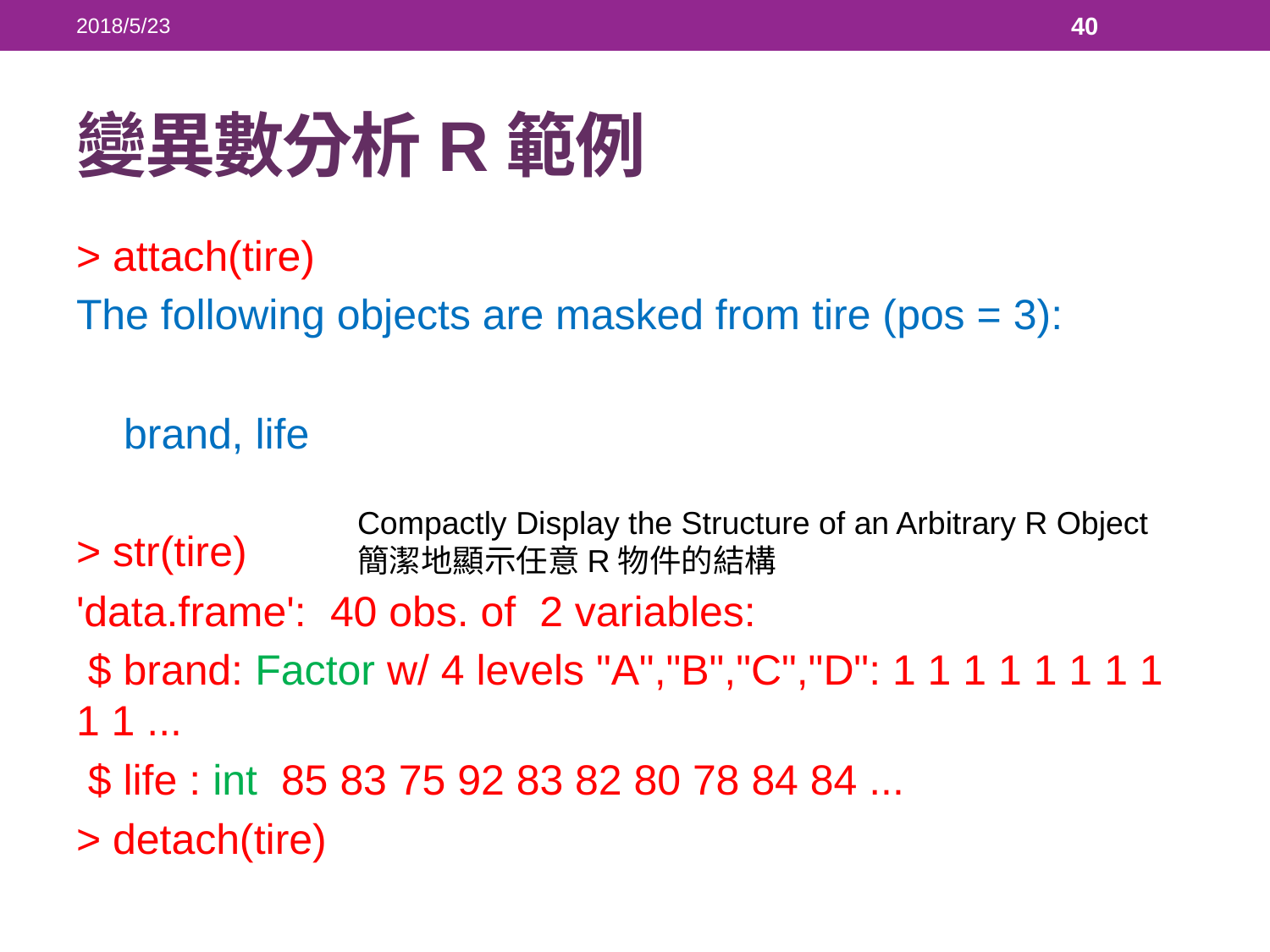

2018/5/23
40
# 變異數分析R範例
> attach(tire)
The following objects are masked from tire (pos = 3):

    brand, life

> str(tire)
'data.frame':	40 obs. of  2 variables:
 $ brand: Factor w/ 4 levels "A","B","C","D": 1 1 1 1 1 1 1 1 1 1 ...
 $ life : int  85 83 75 92 83 82 80 78 84 84 ...
> detach(tire)
Compactly Display the Structure of an Arbitrary R Object
簡潔地顯示任意R物件的結構